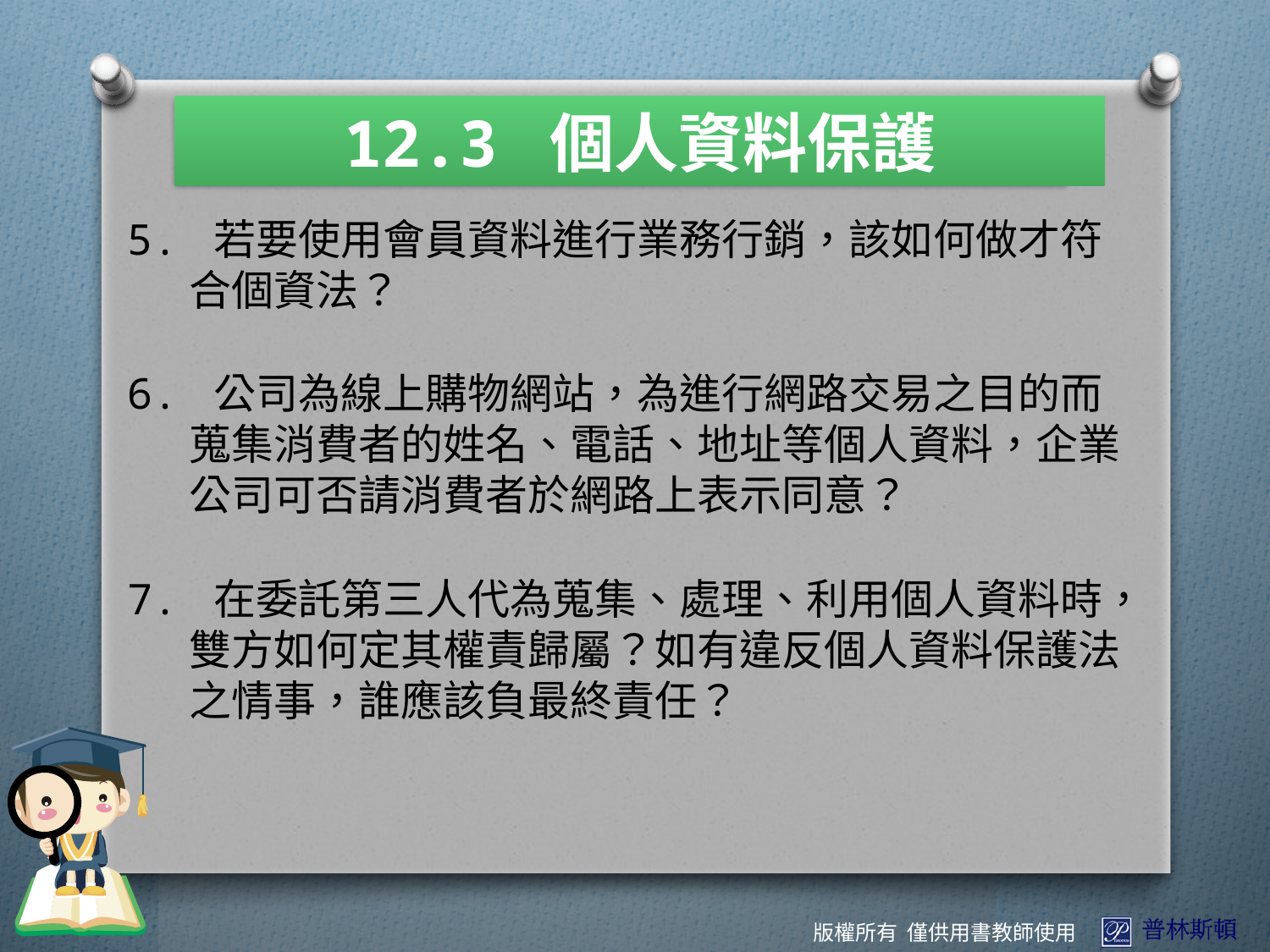

12.3 個人資料保護
5. 若要使用會員資料進行業務行銷，該如何做才符合個資法？
6. 公司為線上購物網站，為進行網路交易之目的而蒐集消費者的姓名、電話、地址等個人資料，企業公司可否請消費者於網路上表示同意？
7. 在委託第三人代為蒐集、處理、利用個人資料時，雙方如何定其權責歸屬？如有違反個人資料保護法之情事，誰應該負最終責任？